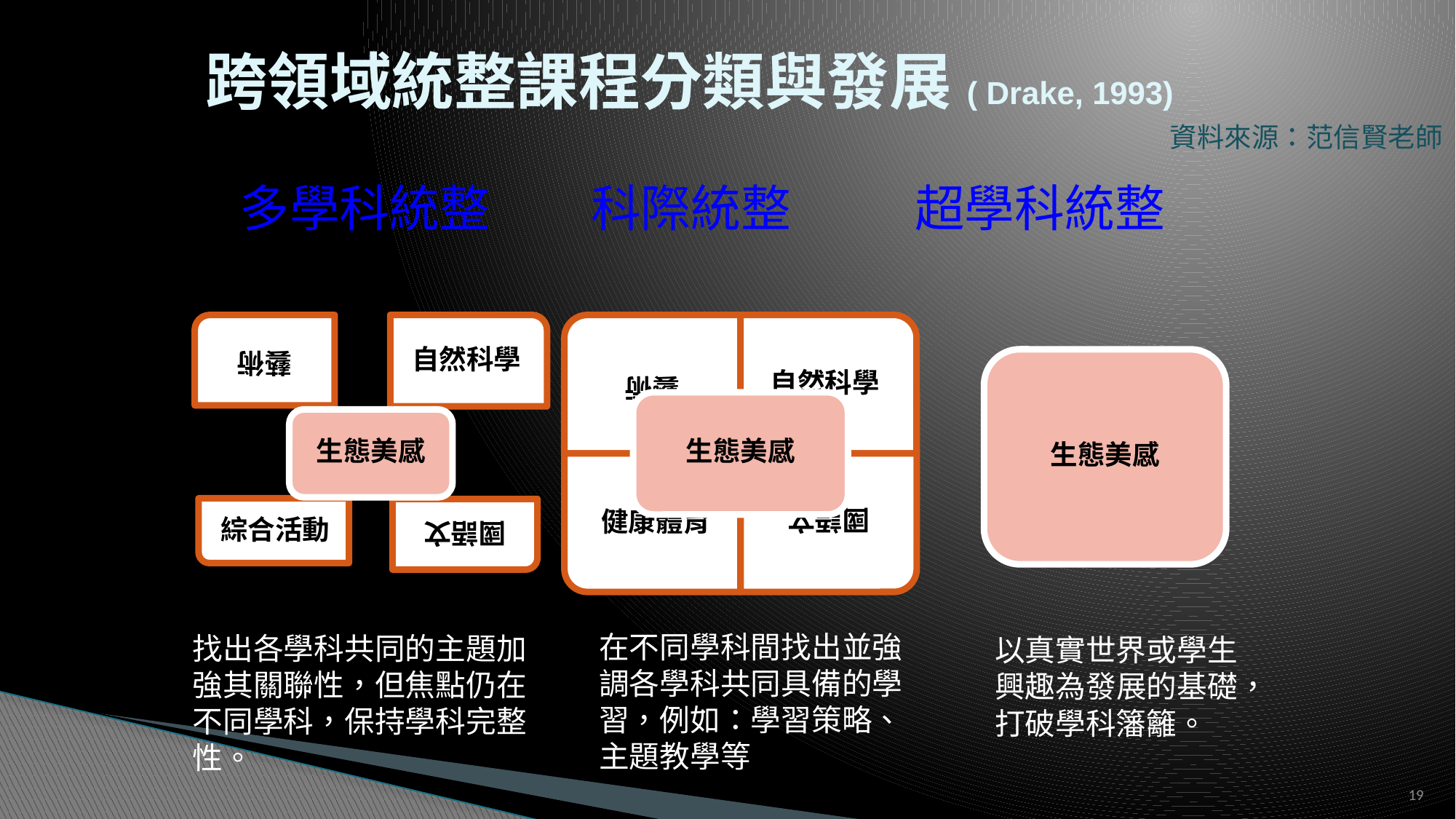

# 跨領域統整課程分類與發展( Drake, 1993)
資料來源：范信賢老師
多學科統整         科際統整           超學科統整
藝術
自然科學
綜合活動
國語文
生態美感
藝術
自然科學
健康體育
國語文
生態美感

生態美感
在不同學科間找出並強調各學科共同具備的學習，例如：學習策略、主題教學等。
找出各學科共同的主題加強其關聯性，但焦點仍在不同學科，保持學科完整性。
以真實世界或學生興趣為發展的基礎，打破學科籓籬。
19